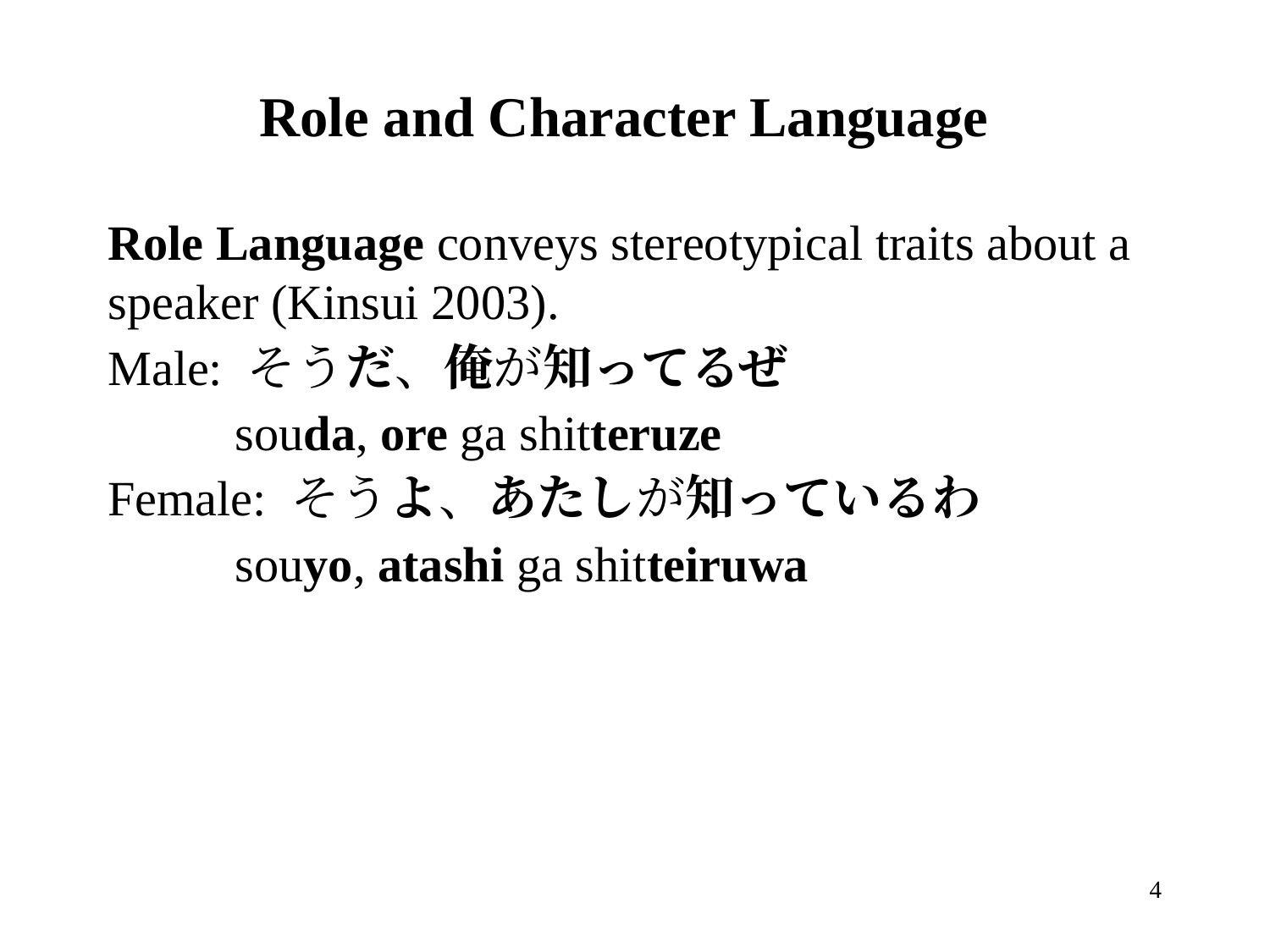

# Role and Character Language
Role Language conveys stereotypical traits about a speaker (Kinsui 2003).
Male: そうだ、俺が知ってるぜ
souda, ore ga shitteruze
Female: そうよ、あたしが知っているわ
souyo, atashi ga shitteiruwa

4